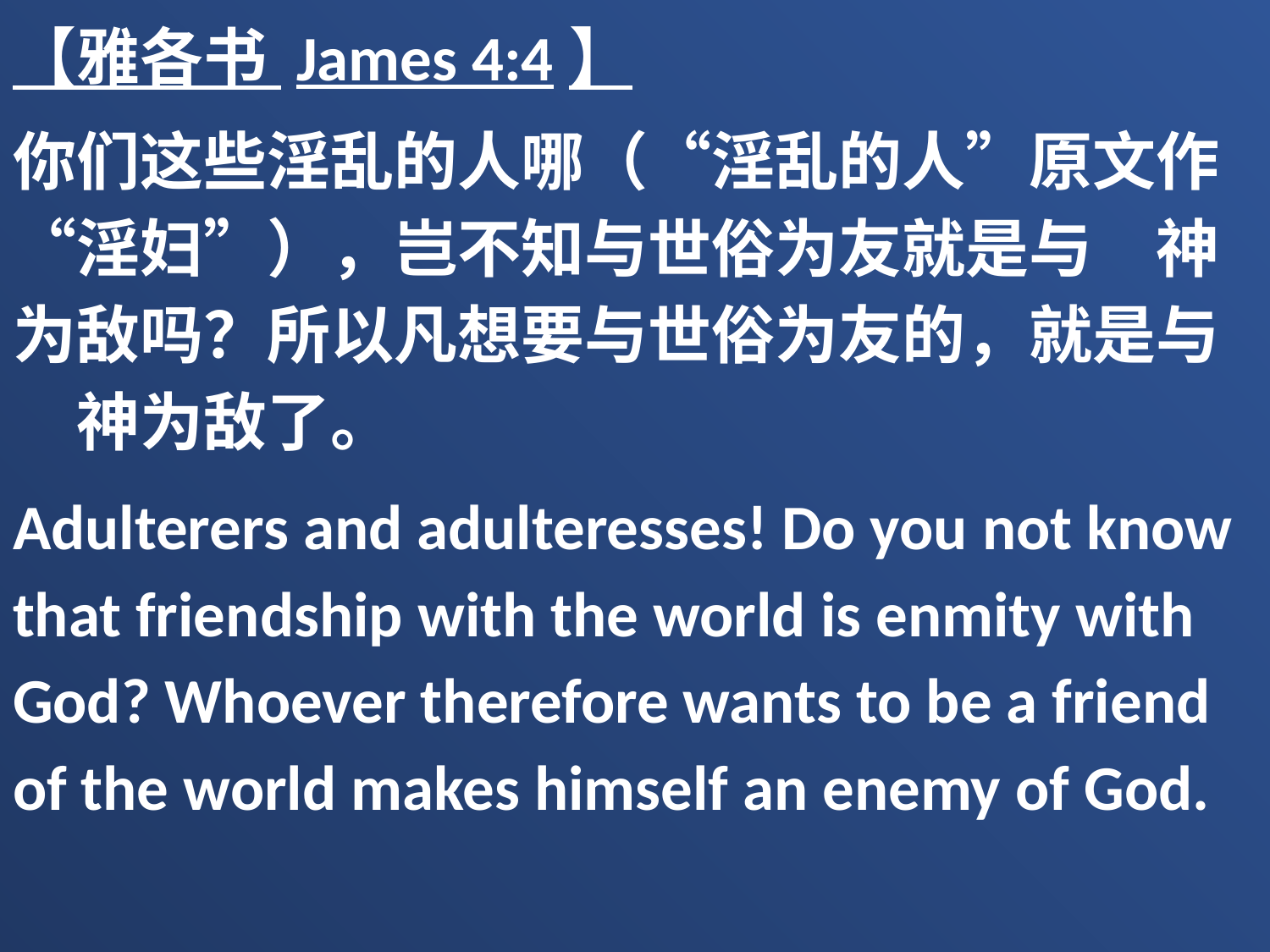

【雅各书 James 4:4】
你们这些淫乱的人哪（“淫乱的人”原文作“淫妇”），岂不知与世俗为友就是与　神为敌吗？所以凡想要与世俗为友的，就是与　神为敌了。
Adulterers and adulteresses! Do you not know that friendship with the world is enmity with God? Whoever therefore wants to be a friend of the world makes himself an enemy of God.